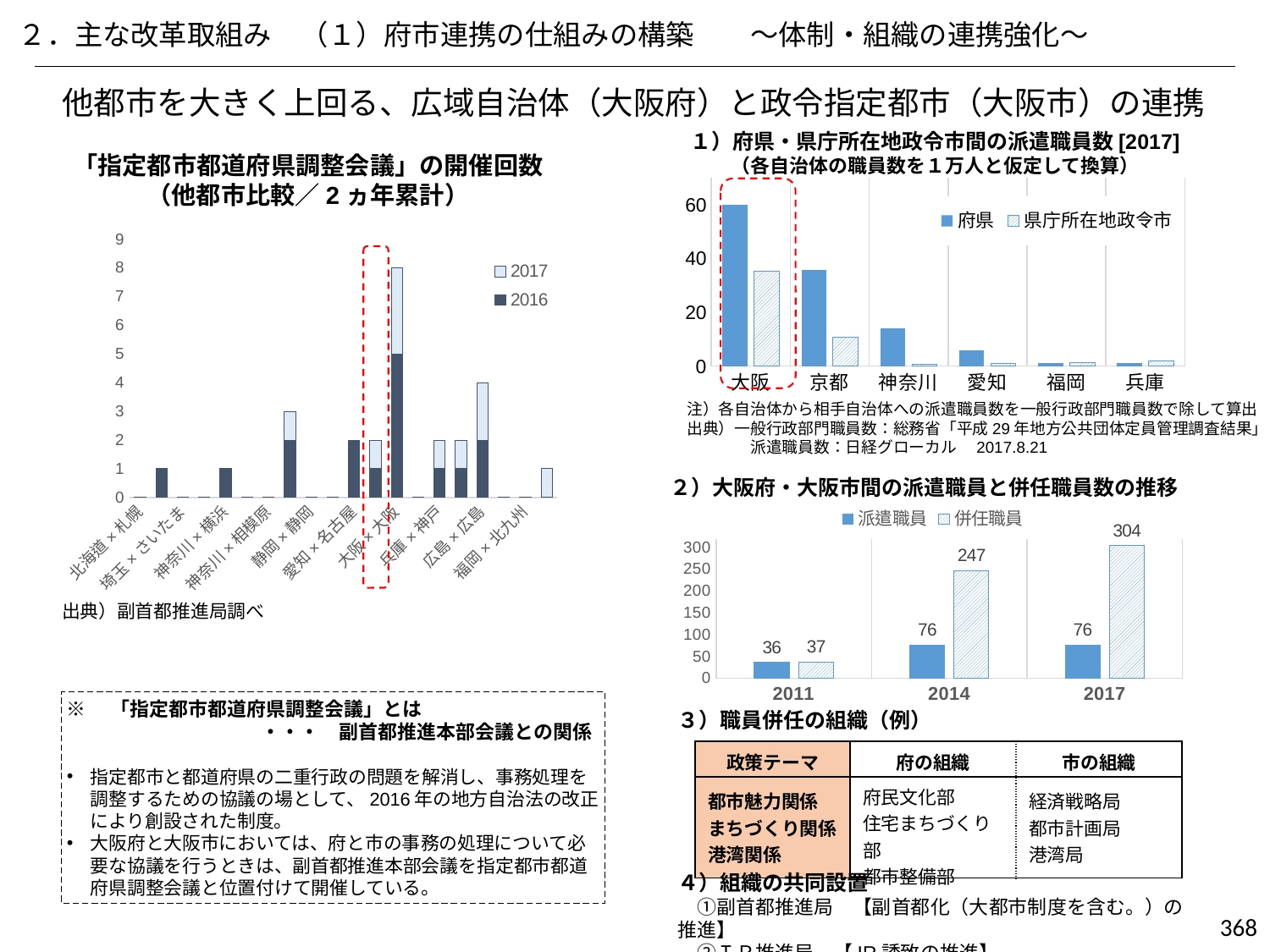

２．主な改革取組み　（１）府市連携の仕組みの構築　　～体制・組織の連携強化～
他都市を大きく上回る、広域自治体（大阪府）と政令指定都市（大阪市）の連携
１）府県・県庁所在地政令市間の派遣職員数[2017]
（各自治体の職員数を１万人と仮定して換算）
「指定都市都道府県調整会議」の開催回数
（他都市比較／2ヵ年累計）

### Chart

| Category | 府県 | 県庁所在地政令市 |
|---|---|---|
| 大阪 | 60.1 | 35.4 |
| 京都 | 35.9 | 10.8 |
| 神奈川 | 14.0 | 0.7 |
| 愛知 | 5.9 | 0.9 |
| 福岡 | 1.3 | 1.4 |
| 兵庫 | 1.3 | 1.8 |

### Chart

| Category | 2016 | 2017 |
|---|---|---|
| 北海道×札幌 | 0.0 | 0.0 |
| 宮城×仙台 | 1.0 | 0.0 |
| 埼玉×さいたま | 0.0 | 0.0 |
| 千葉×千葉 | 0.0 | 0.0 |
| 神奈川×横浜 | 1.0 | 0.0 |
| 神奈川×川崎 | 0.0 | 0.0 |
| 神奈川×相模原 | 0.0 | 0.0 |
| 新潟×新潟 | 2.0 | 1.0 |
| 静岡×静岡 | 0.0 | 0.0 |
| 静岡×浜松 | 0.0 | 0.0 |
| 愛知×名古屋 | 2.0 | 0.0 |
| 京都×京都 | 1.0 | 1.0 |
| 大阪×大阪 | 5.0 | 3.0 |
| 大阪×堺 | 0.0 | 0.0 |
| 兵庫×神戸 | 1.0 | 1.0 |
| 岡山×岡山 | 1.0 | 1.0 |
| 広島×広島 | 2.0 | 2.0 |
| 福岡×福岡 | 0.0 | 0.0 |
| 福岡×北九州 | 0.0 | 0.0 |
| 熊本×熊本 | 0.0 | 1.0 |
注）各自治体から相手自治体への派遣職員数を一般行政部門職員数で除して算出
出典）一般行政部門職員数：総務省「平成29年地方公共団体定員管理調査結果」
　　　　派遣職員数：日経グローカル　2017.8.21
２）大阪府・大阪市間の派遣職員と併任職員数の推移

### Chart

| Category | 派遣職員 | 併任職員 |
|---|---|---|
| 2011 | 36.0 | 37.0 |
| 2014 | 76.0 | 247.0 |
| 2017 | 76.0 | 304.0 |
出典）副首都推進局調べ
※　「指定都市都道府県調整会議」とは
　　　　　　　　　　・・・　副首都推進本部会議との関係

指定都市と都道府県の二重行政の問題を解消し、事務処理を調整するための協議の場として、2016年の地方自治法の改正により創設された制度。
大阪府と大阪市においては、府と市の事務の処理について必要な協議を行うときは、副首都推進本部会議を指定都市都道府県調整会議と位置付けて開催している。
３）職員併任の組織（例）
| 政策テーマ | 府の組織 | 市の組織 |
| --- | --- | --- |
| 都市魅力関係 まちづくり関係 港湾関係 | 府民文化部 住宅まちづくり部 都市整備部 | 経済戦略局 都市計画局 港湾局 |
４）組織の共同設置
　①副首都推進局　【副首都化（大都市制度を含む。）の推進】
　②ＩＲ推進局　【IR誘致の推進】
368